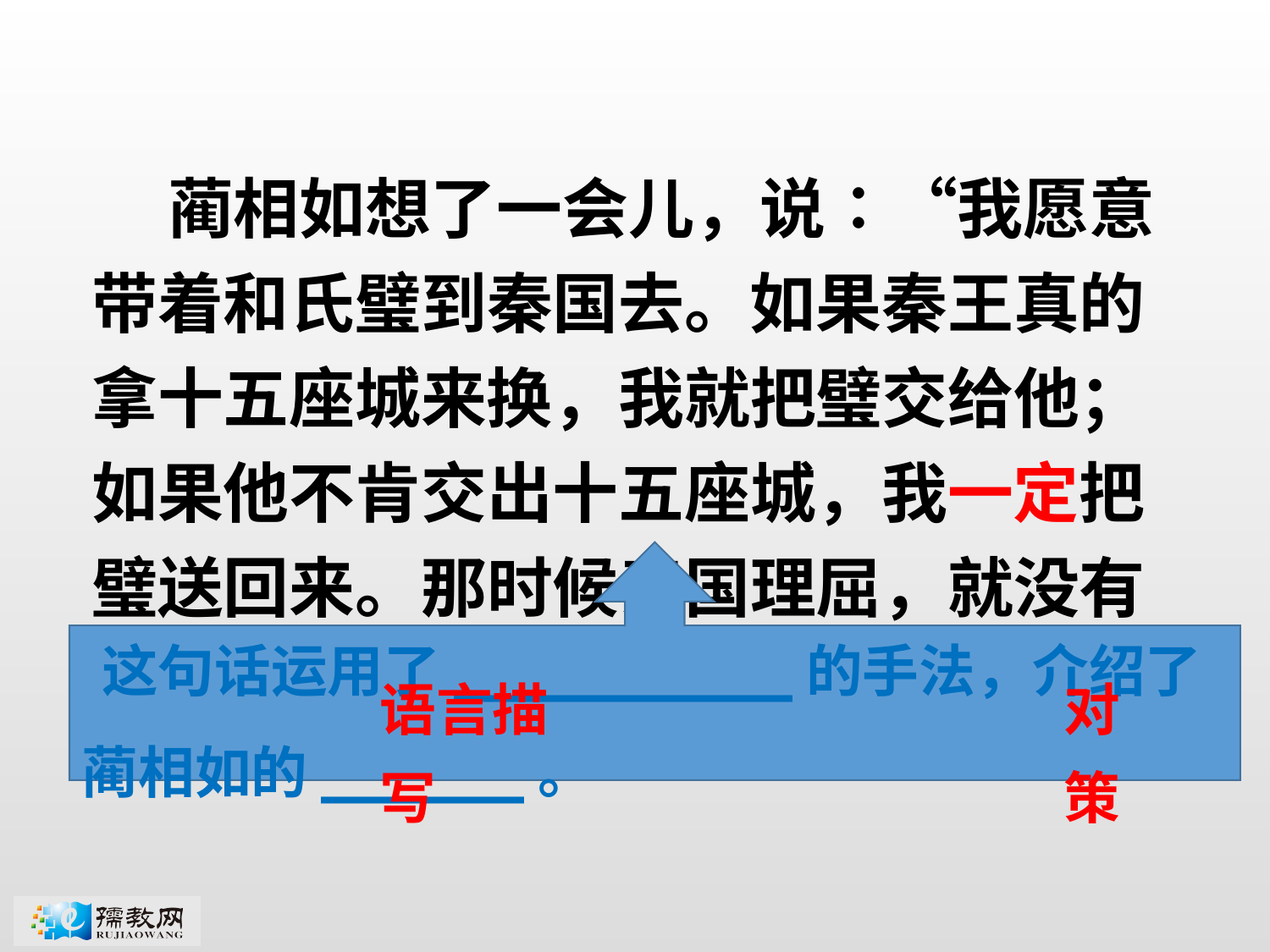

蔺相如想了一会儿，说∶“我愿意带着和氏璧到秦国去。如果秦王真的拿十五座城来换，我就把璧交给他；如果他不肯交出十五座城，我一定把璧送回来。那时候秦国理屈，就没有动兵的理由。”
 这句话运用了__________的手法，介绍了蔺相如的______。
语言描写
对策